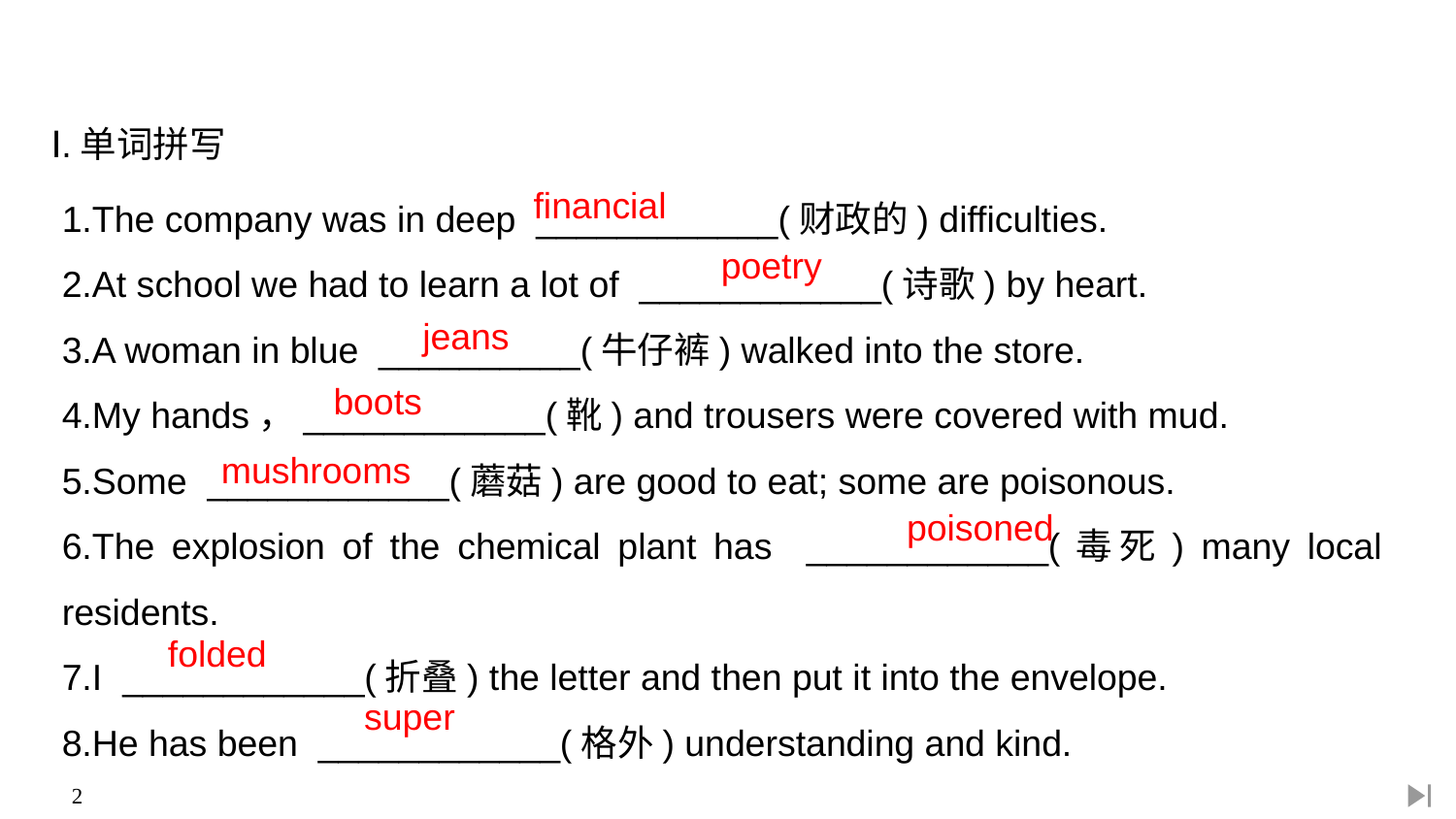

Ⅰ.单词拼写
1.The company was in deep  ____________(财政的) difficulties.
2.At school we had to learn a lot of  ____________(诗歌) by heart.
3.A woman in blue  __________(牛仔裤) walked into the store.
4.My hands，____________(靴) and trousers were covered with mud.
5.Some  ____________(蘑菇) are good to eat; some are poisonous.
6.The explosion of the chemical plant has  ____________(毒死) many local residents.
7.I  ____________(折叠) the letter and then put it into the envelope.
8.He has been  ____________(格外) understanding and kind.
financial
poetry
jeans
boots
mushrooms
poisoned
folded
super